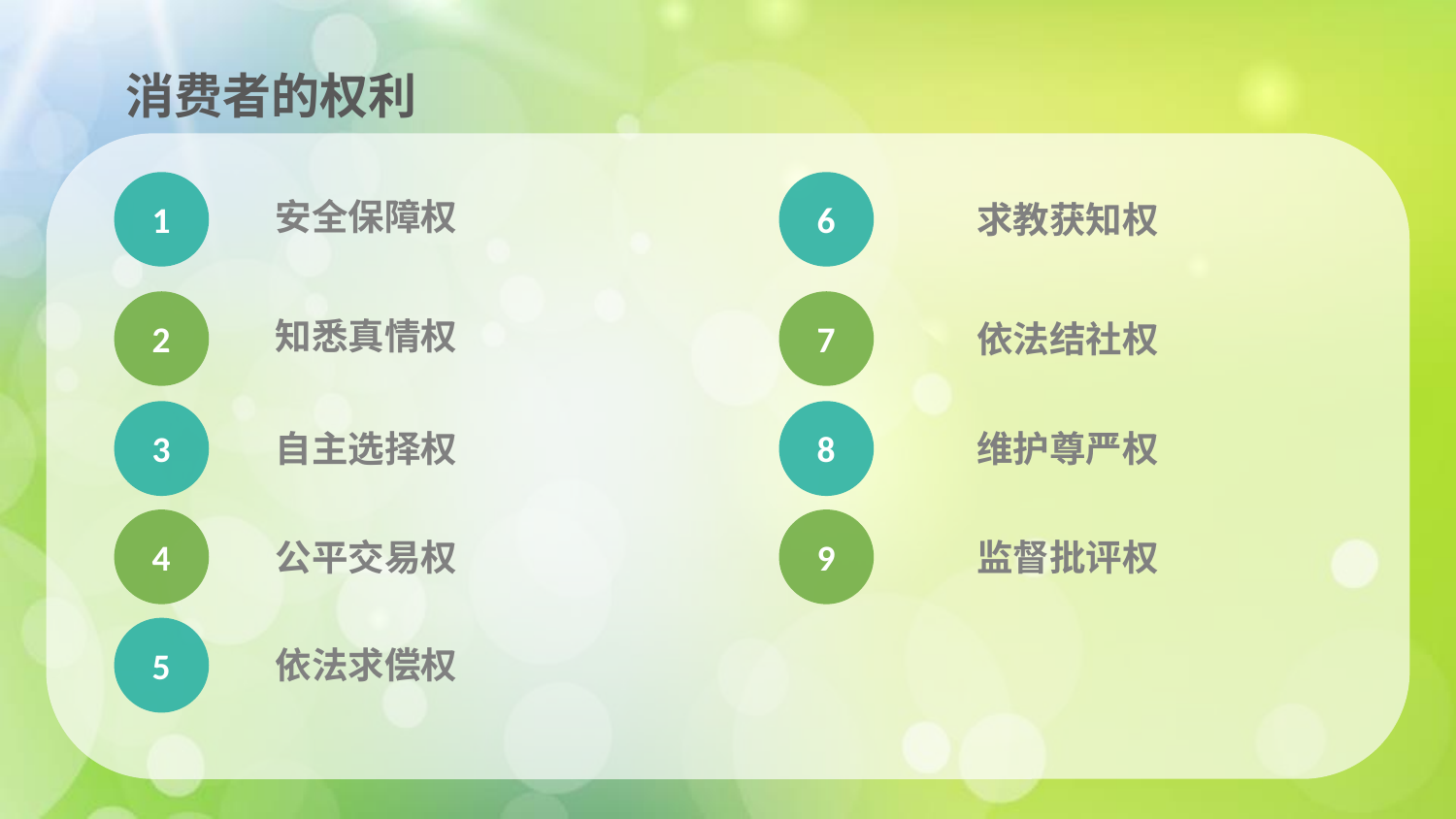

消费者的权利

1

6
安全保障权
求教获知权

2

7
知悉真情权
依法结社权

3

8
自主选择权
维护尊严权

4

9
监督批评权
公平交易权

5
依法求偿权